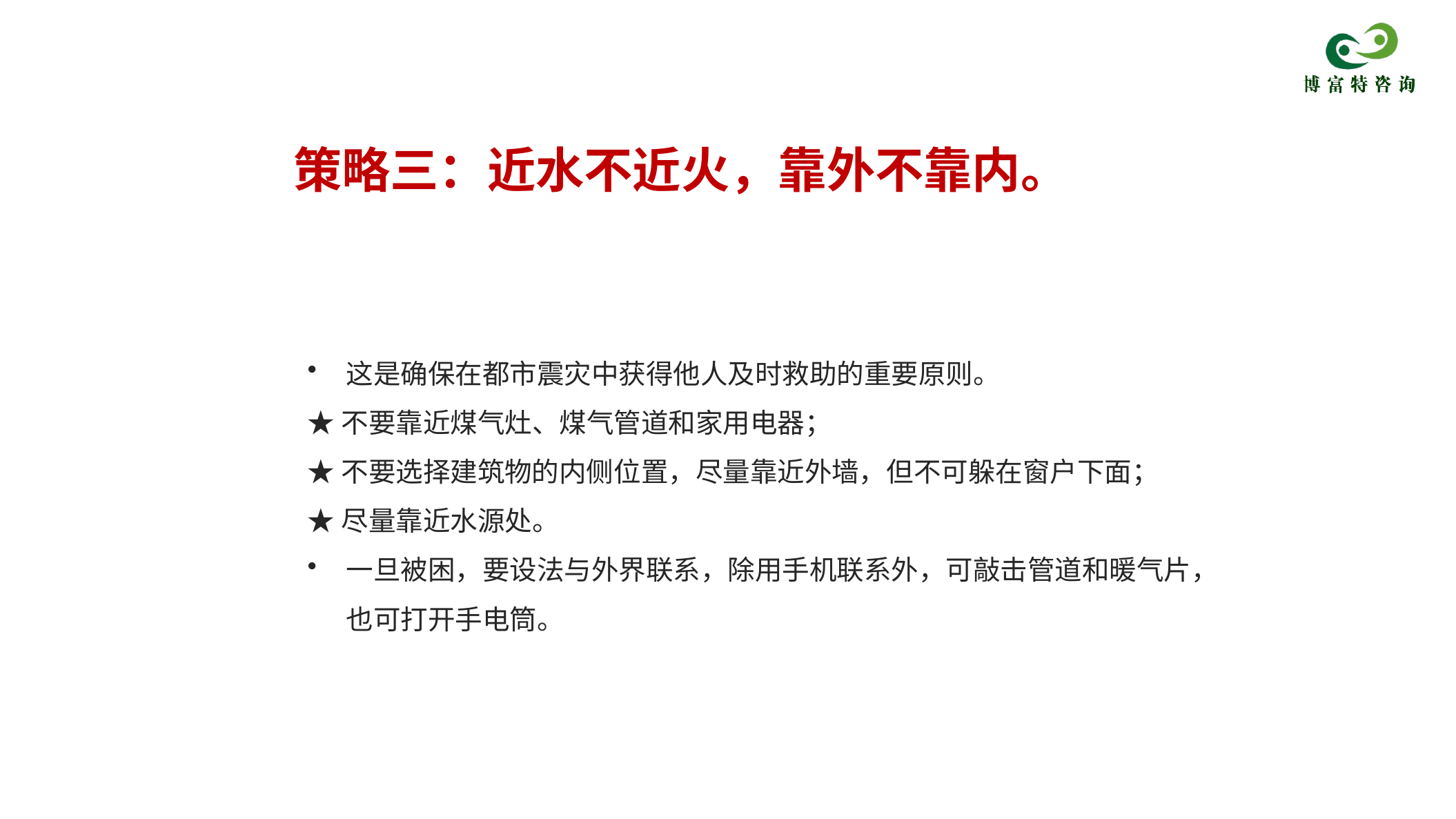

# 策略三：近水不近火，靠外不靠内。
这是确保在都市震灾中获得他人及时救助的重要原则。
★不要靠近煤气灶、煤气管道和家用电器；
★不要选择建筑物的内侧位置，尽量靠近外墙，但不可躲在窗户下面；
★尽量靠近水源处。
一旦被困，要设法与外界联系，除用手机联系外，可敲击管道和暖气片，也可打开手电筒。